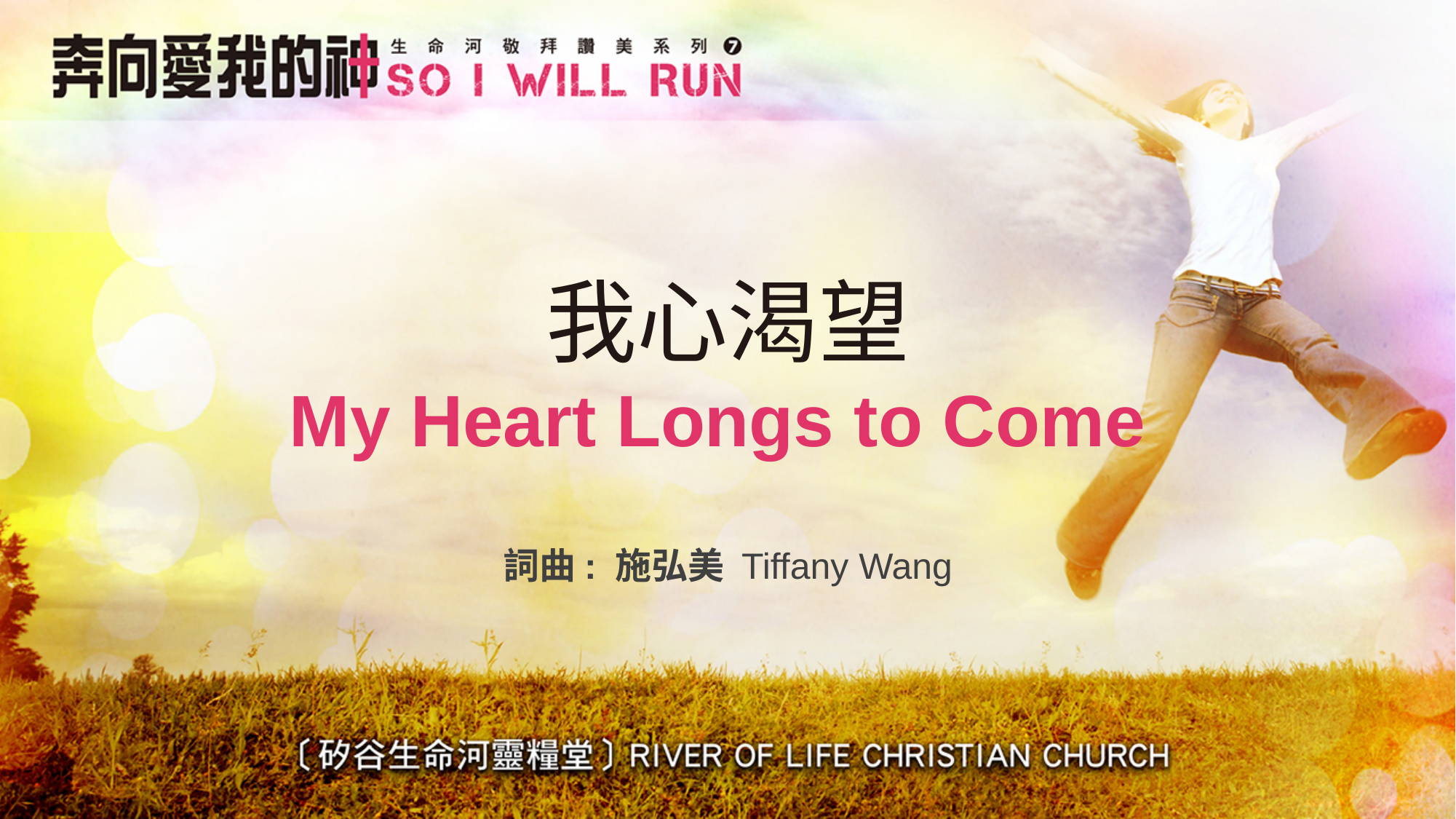

# 我心渴望 My Heart Longs to Come
詞曲: 施弘美 Tiffany Wang